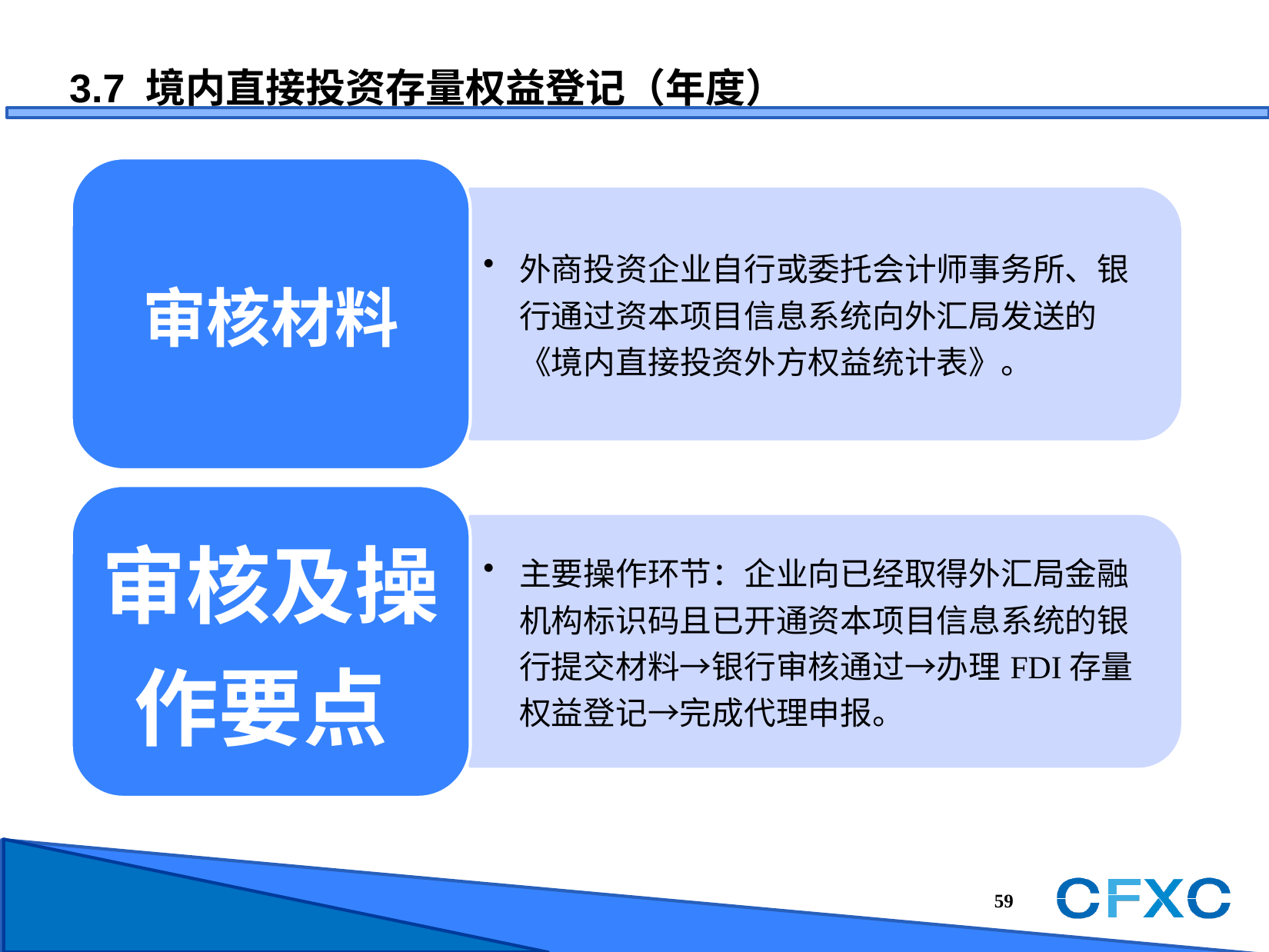

3.7 境内直接投资存量权益登记（年度）
审核材料
外商投资企业自行或委托会计师事务所、银行通过资本项目信息系统向外汇局发送的《境内直接投资外方权益统计表》。
审核及操作要点
主要操作环节：企业向已经取得外汇局金融机构标识码且已开通资本项目信息系统的银行提交材料→银行审核通过→办理FDI存量权益登记→完成代理申报。
59